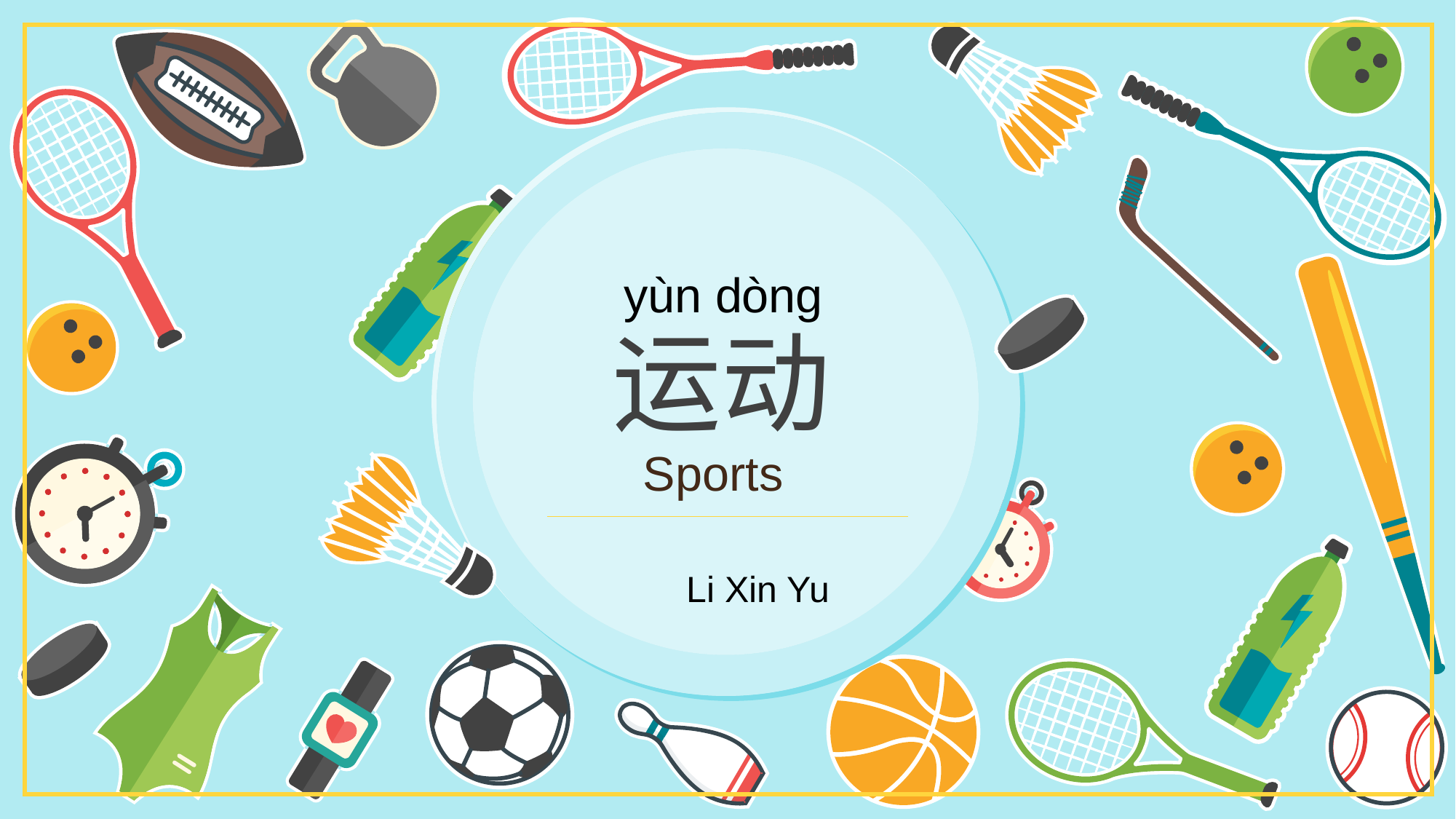

yùn dòng

运动

Sports

Li Xin Yu